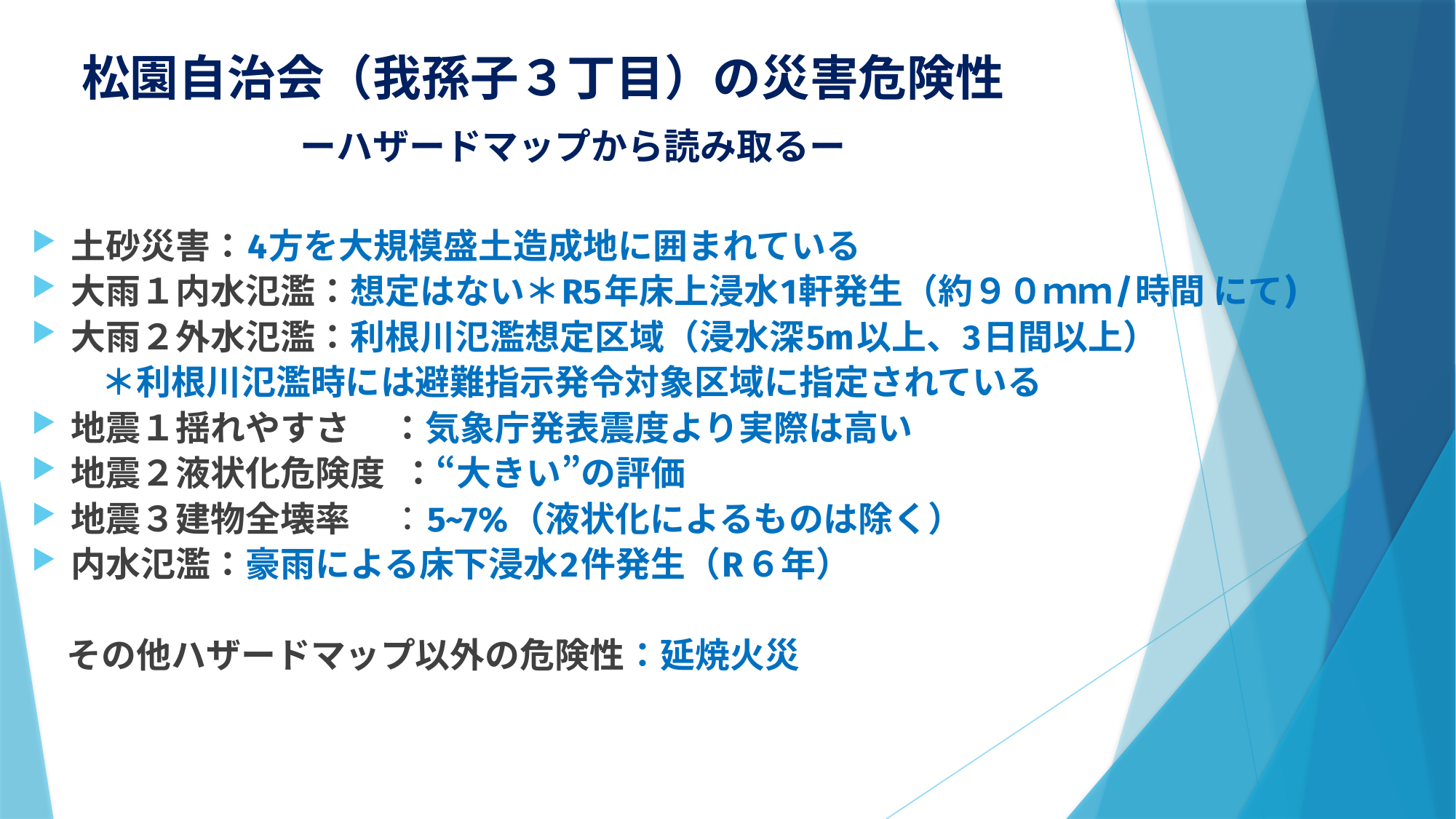

# 松園自治会（我孫子３丁目）の災害危険性 　　　　ーハザードマップから読み取るー
土砂災害：4方を大規模盛土造成地に囲まれている
大雨１内水氾濫：想定はない＊R5年床上浸水1軒発生（約９０ｍｍ/時間 にて)
大雨２外水氾濫：利根川氾濫想定区域（浸水深5m以上、3日間以上）
　　＊利根川氾濫時には避難指示発令対象区域に指定されている
地震１揺れやすさ     ：気象庁発表震度より実際は高い
地震２液状化危険度  ：“大きい”の評価
地震３建物全壊率     ：5~7%（液状化によるものは除く）
内水氾濫：豪雨による床下浸水2件発生（R６年）

　その他ハザードマップ以外の危険性：延焼火災